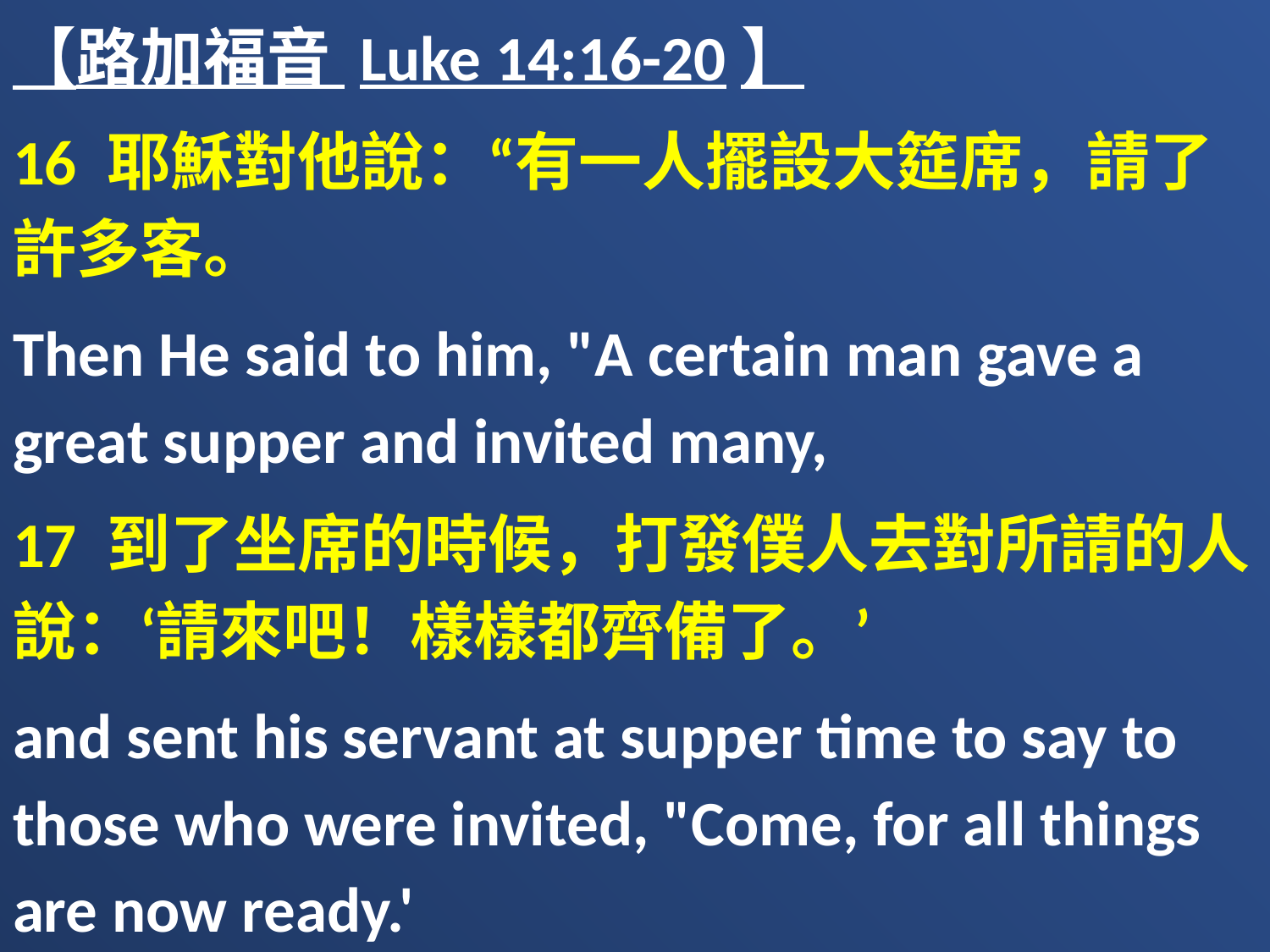

【路加福音 Luke 14:16-20】
16 耶穌對他說：“有一人擺設大筵席，請了許多客。
Then He said to him, "A certain man gave a great supper and invited many,
17 到了坐席的時候，打發僕人去對所請的人說：‘請來吧！樣樣都齊備了。’
and sent his servant at supper time to say to those who were invited, "Come, for all things are now ready.'